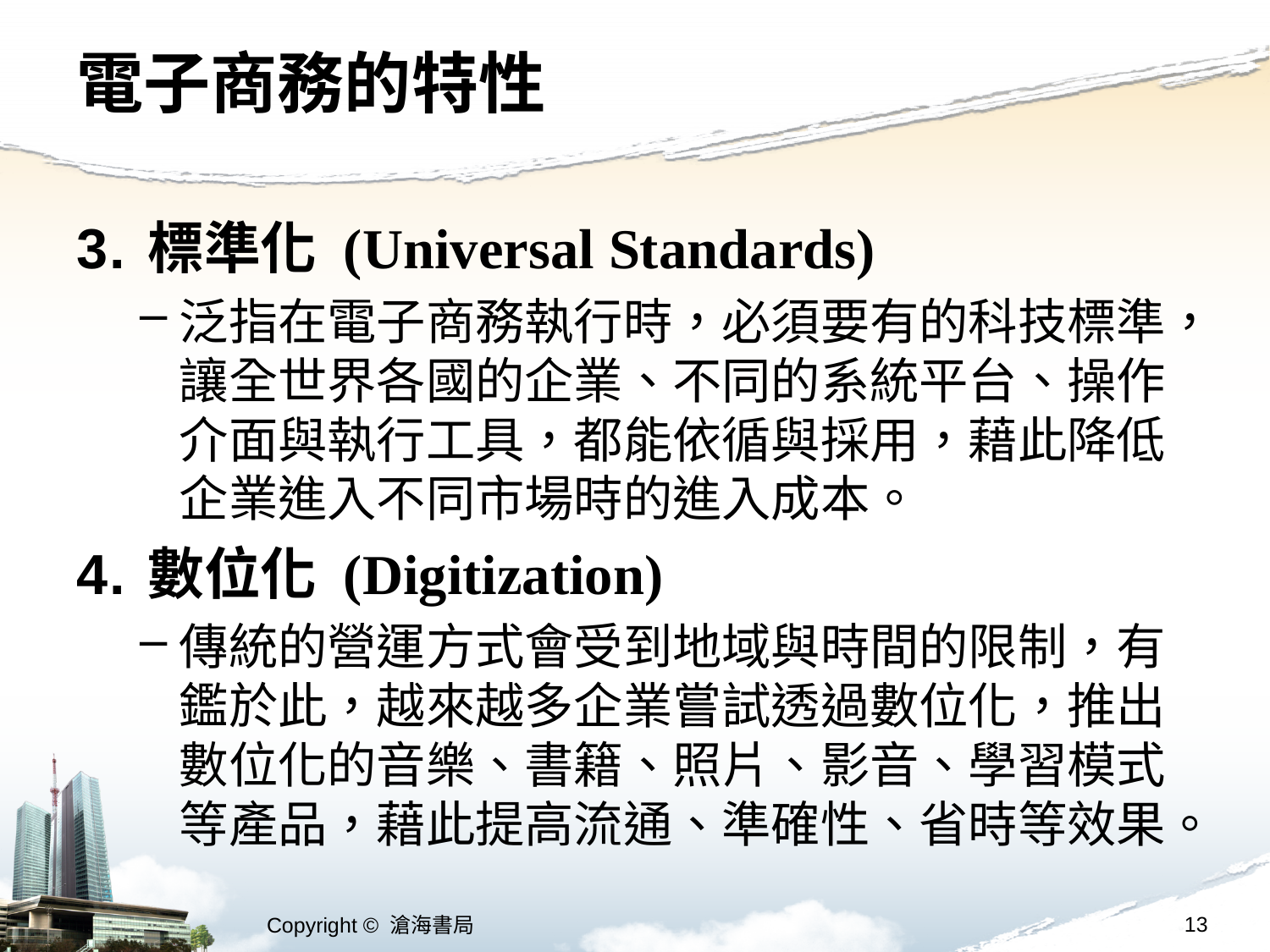

# 電子商務的特性
標準化 (Universal Standards)
泛指在電子商務執行時，必須要有的科技標準，讓全世界各國的企業、不同的系統平台、操作介面與執行工具，都能依循與採用，藉此降低企業進入不同市場時的進入成本。
數位化 (Digitization)
傳統的營運方式會受到地域與時間的限制，有鑑於此，越來越多企業嘗試透過數位化，推出數位化的音樂、書籍、照片、影音、學習模式等產品，藉此提高流通、準確性、省時等效果。
13
Copyright © 滄海書局